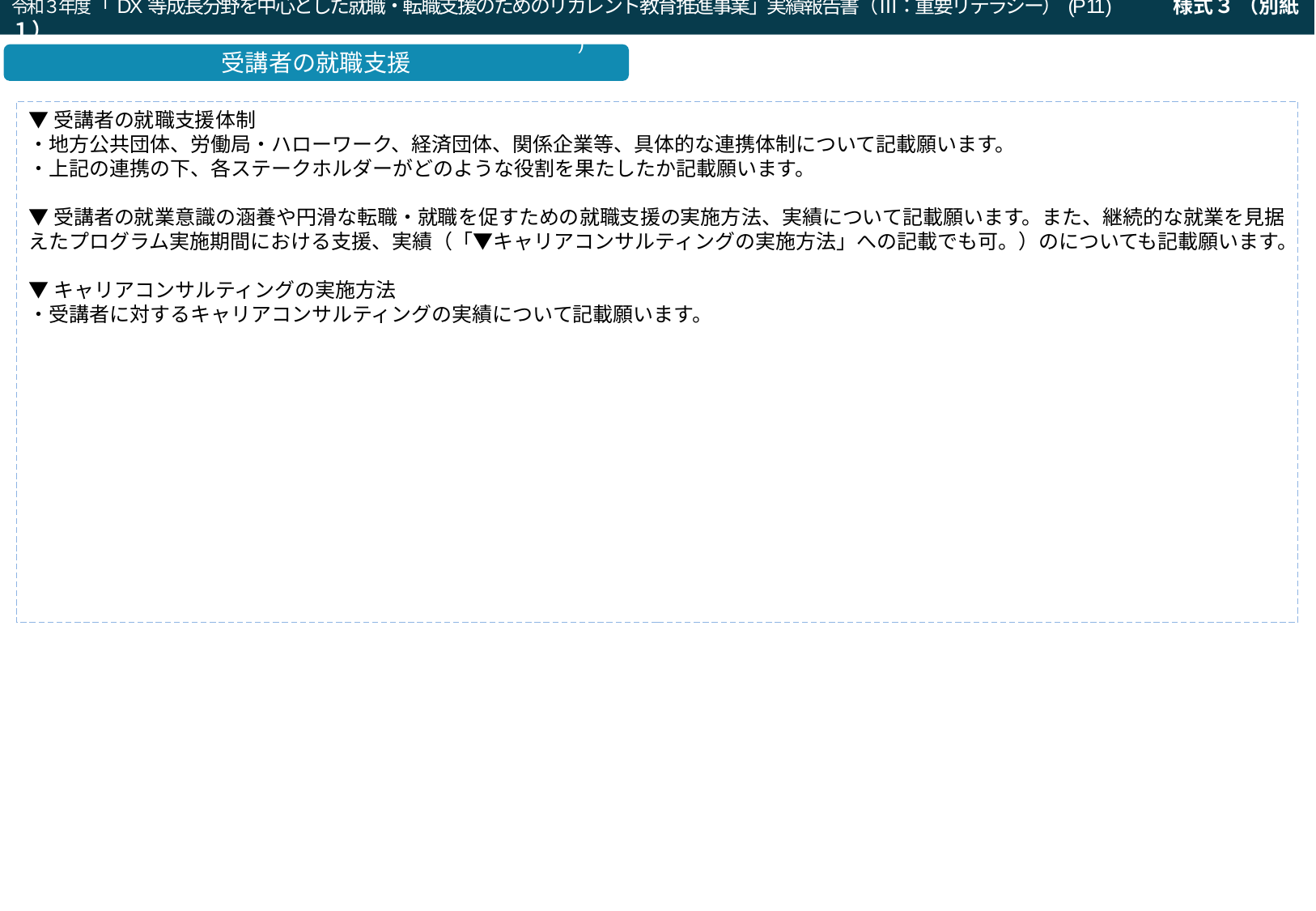

令和３年度「DX等成長分野を中心とした就職・転職支援のためのリカレント教育推進事業」実績報告書（ Ⅲ：重要リテラシー）(P11)　　　様式３ （別紙１）
令和２年度「就職・転職支援のための大学リカレント教育推進事業（就職・転職支援のためのリカレント教育プログラムの開発・実施）」企画提案書（a：求職支援）(P11)
受講者の就職支援
▼受講者の就職支援体制
・地方公共団体、労働局・ハローワーク、経済団体、関係企業等、具体的な連携体制について記載願います。
・上記の連携の下、各ステークホルダーがどのような役割を果たしたか記載願います。

▼受講者の就業意識の涵養や円滑な転職・就職を促すための就職支援の実施方法、実績について記載願います。また、継続的な就業を見据えたプログラム実施期間における支援、実績（「▼キャリアコンサルティングの実施方法」への記載でも可。）のについても記載願います。

▼キャリアコンサルティングの実施方法
・受講者に対するキャリアコンサルティングの実績について記載願います。